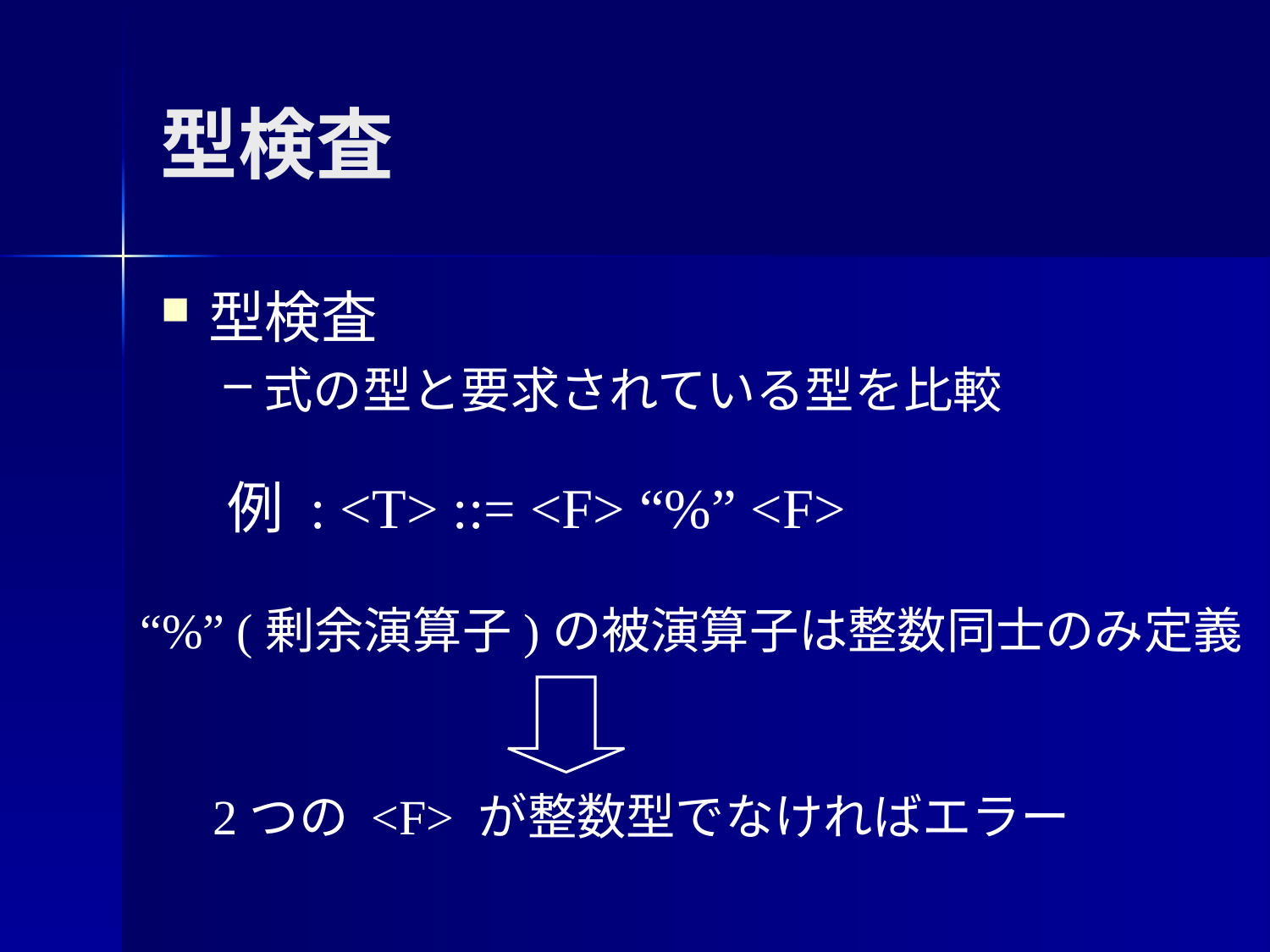

型検査
型検査
式の型と要求されている型を比較
例 : <T> ::= <F> “%” <F>
“%” (剰余演算子)の被演算子は整数同士のみ定義

2つの <F> が整数型でなければエラー